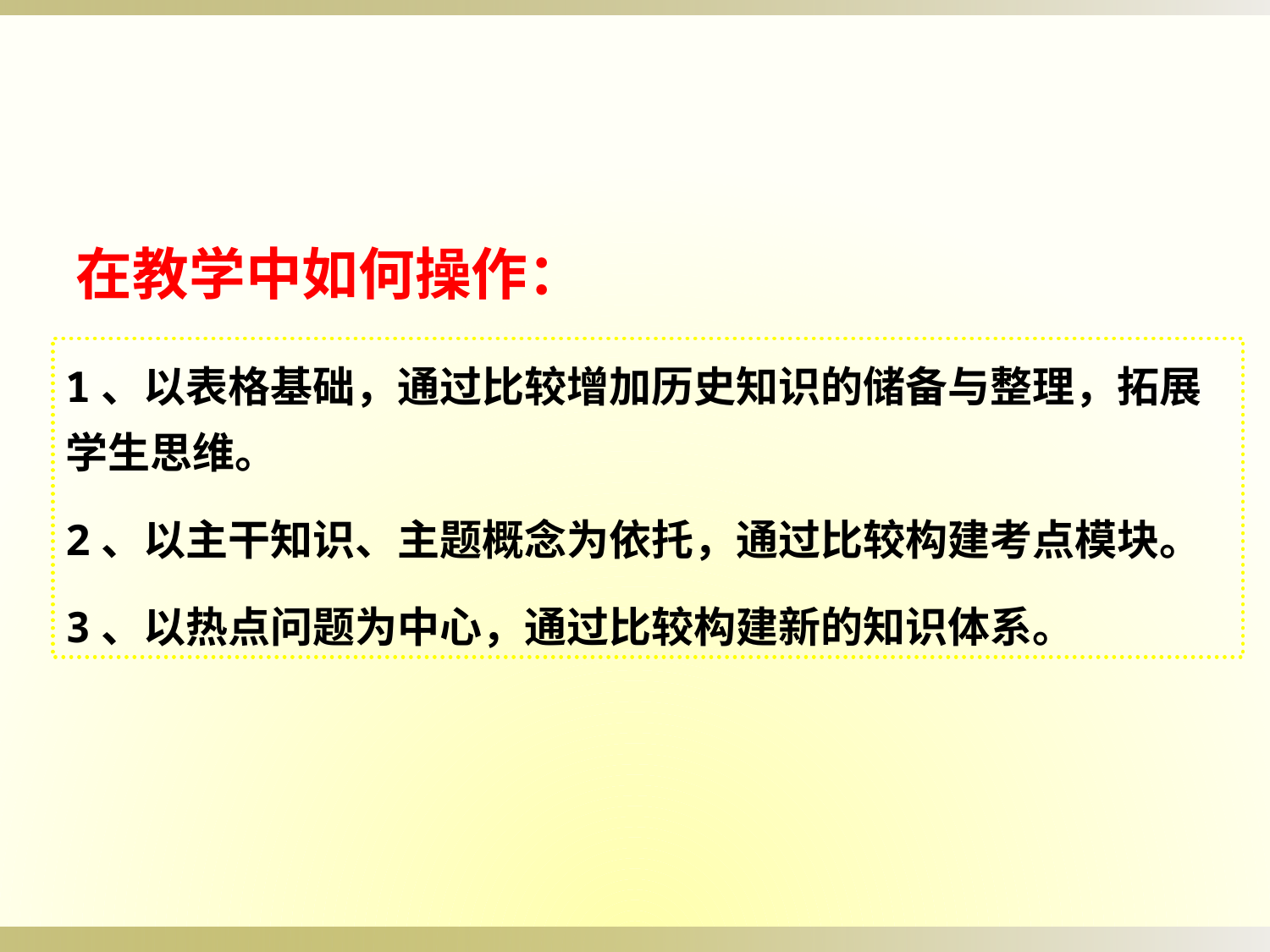

在教学中如何操作：
1、以表格基础，通过比较增加历史知识的储备与整理，拓展学生思维。
2、以主干知识、主题概念为依托，通过比较构建考点模块。
3、以热点问题为中心，通过比较构建新的知识体系。